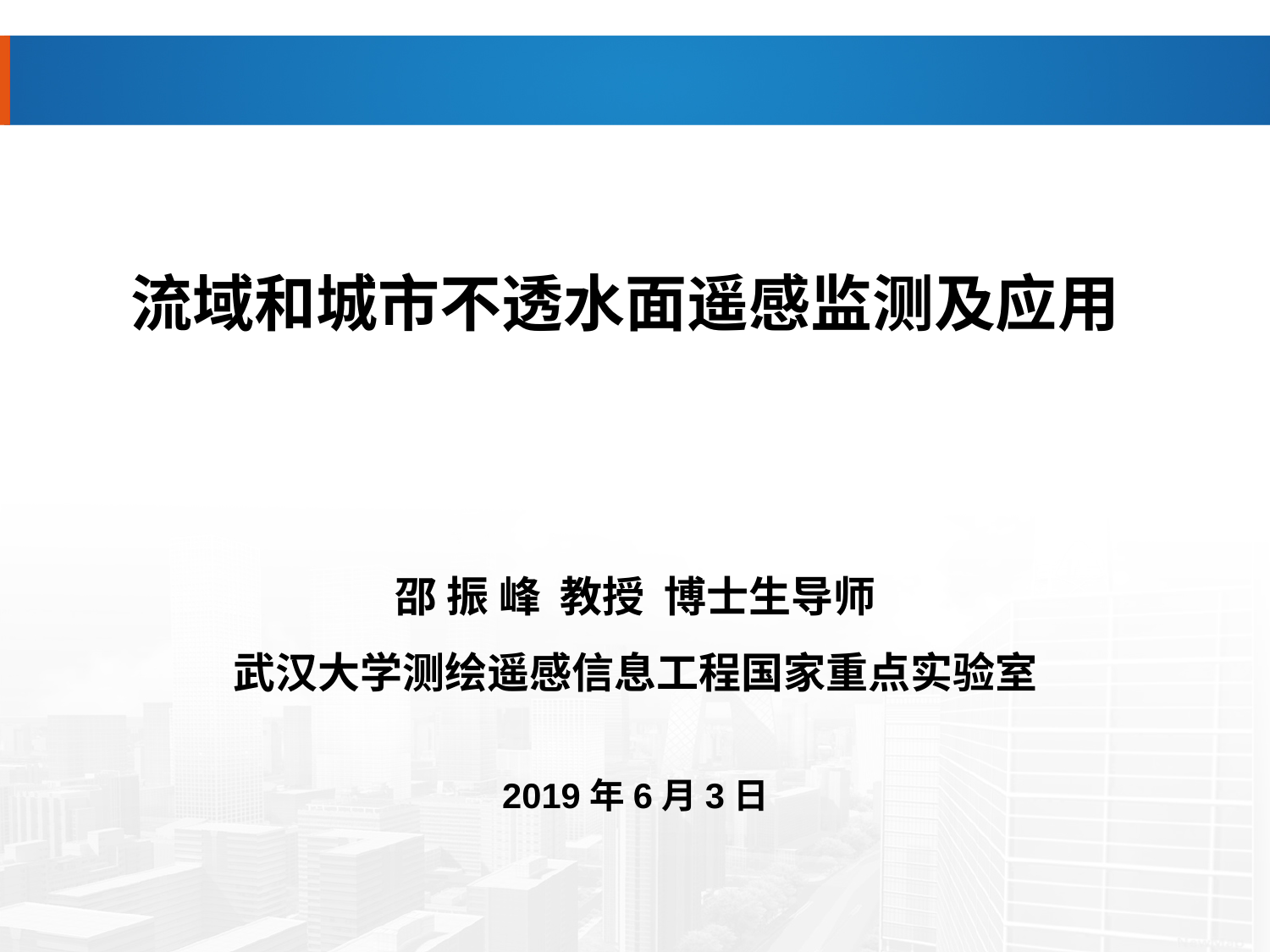

流域和城市不透水面遥感监测及应用
邵 振 峰  教授  博士生导师
武汉大学测绘遥感信息工程国家重点实验室

2019年6月3日